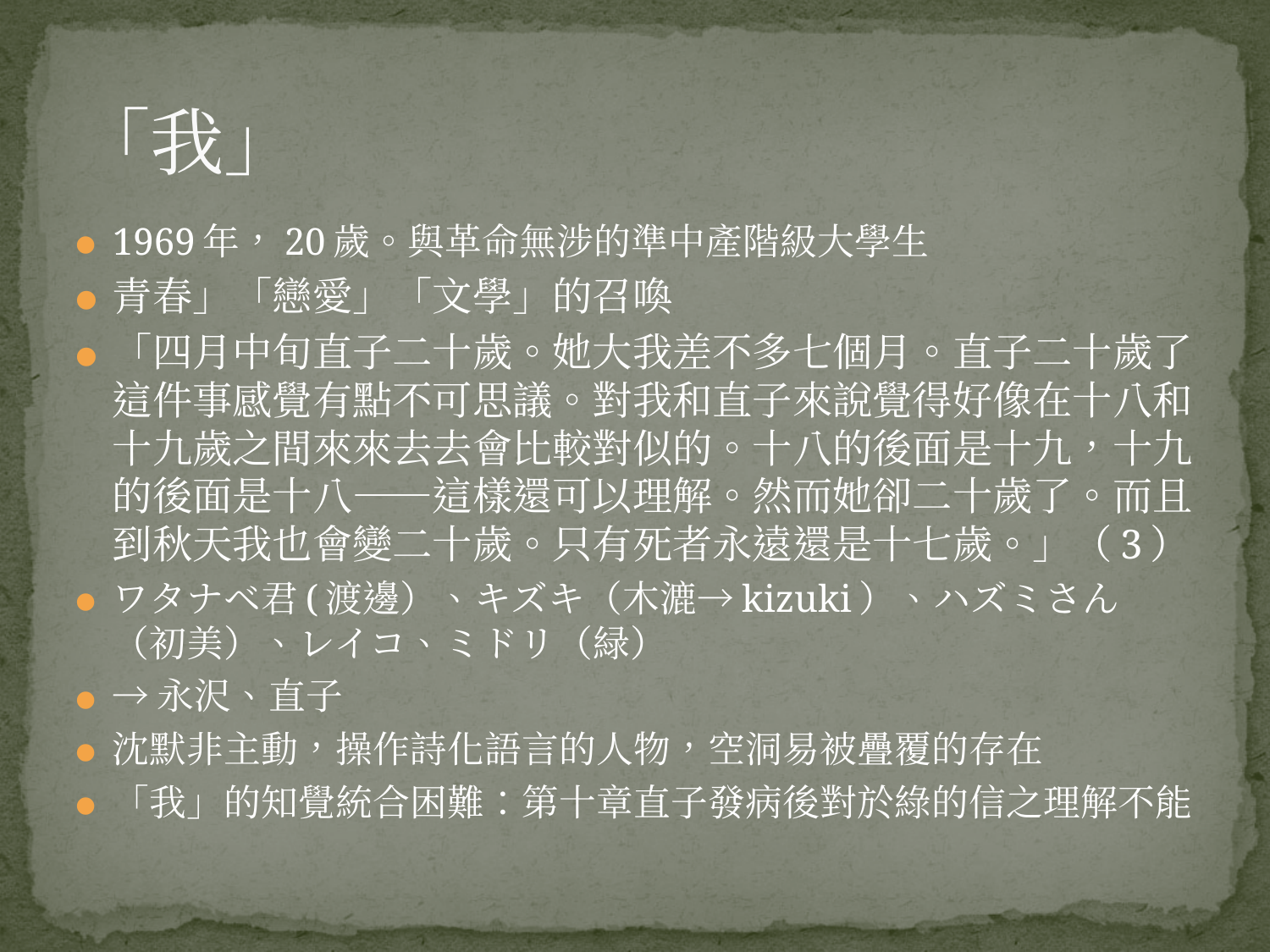

# 「我」
1969年，20歲。與革命無涉的準中產階級大學生
青春」「戀愛」「文學」的召喚
「四月中旬直子二十歲。她大我差不多七個月。直子二十歲了這件事感覺有點不可思議。對我和直子來說覺得好像在十八和十九歲之間來來去去會比較對似的。十八的後面是十九，十九的後面是十八——這樣還可以理解。然而她卻二十歲了。而且到秋天我也會變二十歲。只有死者永遠還是十七歲。」（3）
ワタナベ君(渡邊）、キズキ（木漉→kizuki）、ハズミさん（初美）、レイコ、ミドリ（緑）
→永沢、直子
沈默非主動，操作詩化語言的人物，空洞易被疊覆的存在
「我」的知覺統合困難：第十章直子發病後對於綠的信之理解不能